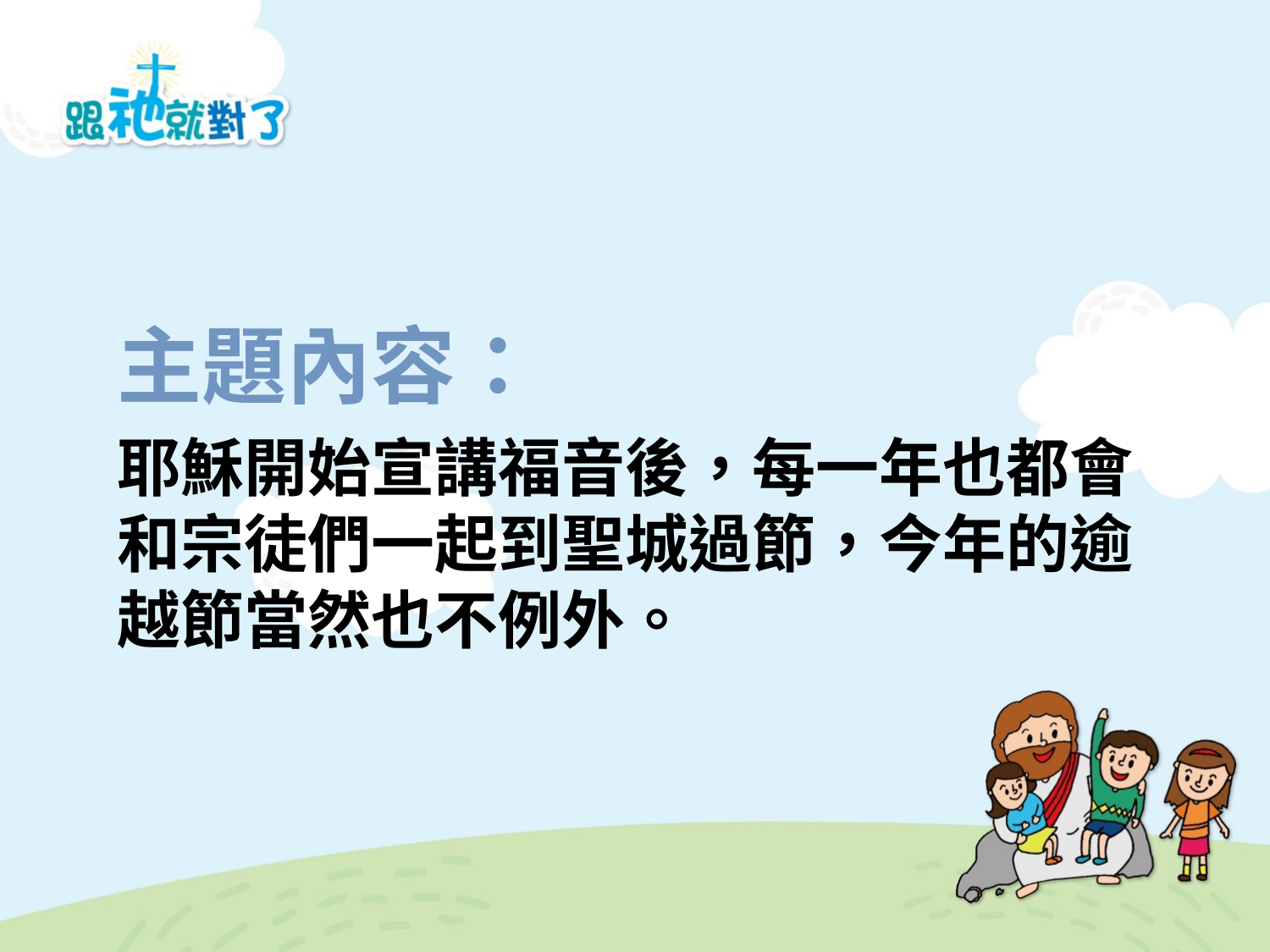

主題內容：
耶穌開始宣講福音後，每一年也都會和宗徒們一起到聖城過節，今年的逾越節當然也不例外。